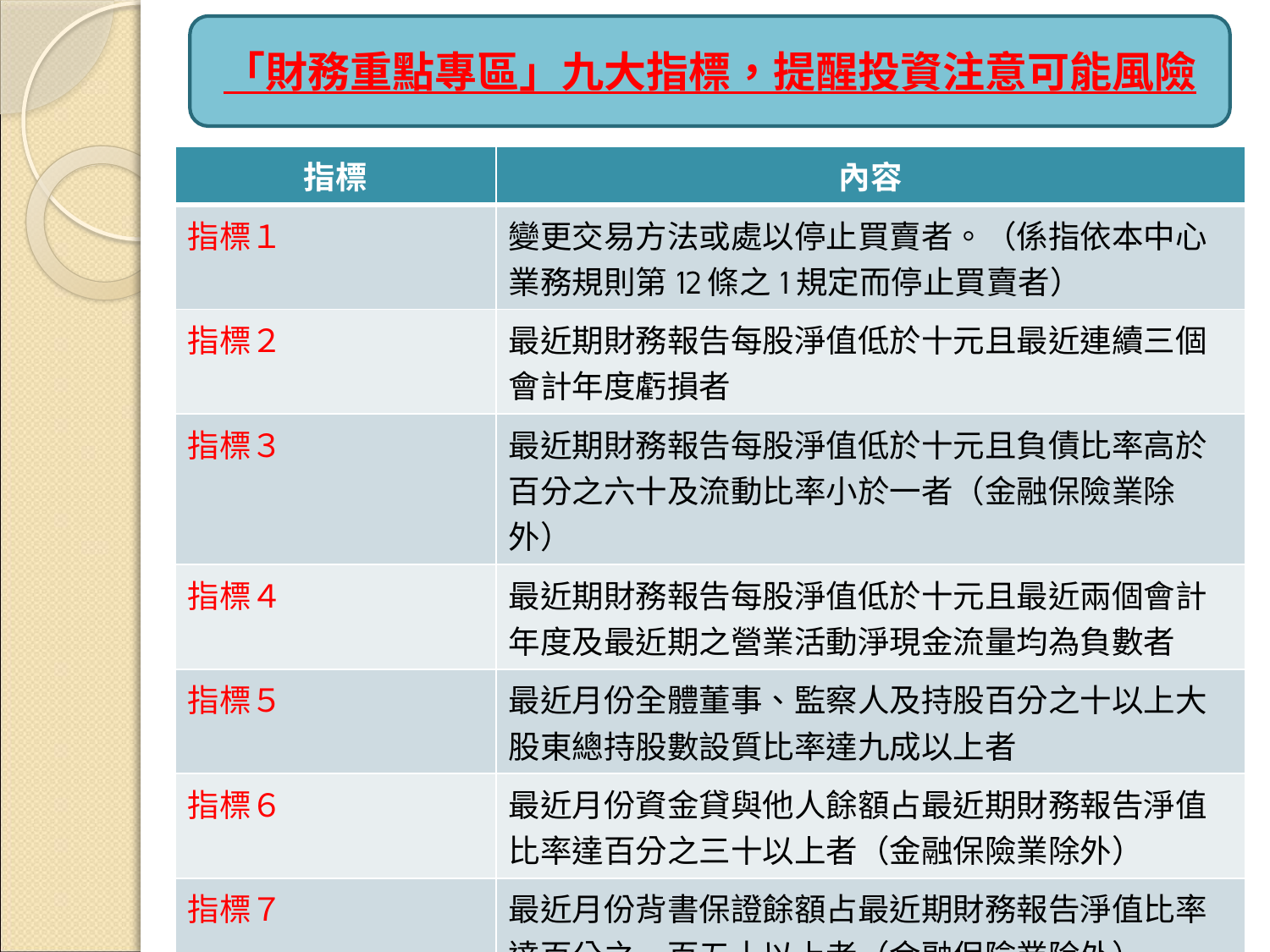

「財務重點專區」九大指標，提醒投資注意可能風險
| 指標 | 內容 |
| --- | --- |
| 指標１ | 變更交易方法或處以停止買賣者。（係指依本中心業務規則第12條之1規定而停止買賣者） |
| 指標２ | 最近期財務報告每股淨值低於十元且最近連續三個會計年度虧損者 |
| 指標３ | 最近期財務報告每股淨值低於十元且負債比率高於百分之六十及流動比率小於一者（金融保險業除外） |
| 指標４ | 最近期財務報告每股淨值低於十元且最近兩個會計年度及最近期之營業活動淨現金流量均為負數者 |
| 指標５ | 最近月份全體董事、監察人及持股百分之十以上大股東總持股數設質比率達九成以上者 |
| 指標６ | 最近月份資金貸與他人餘額占最近期財務報告淨值比率達百分之三十以上者（金融保險業除外） |
| 指標７ | 最近月份背書保證餘額占最近期財務報告淨值比率達百分之一百五十以上者（金融保險業除外） |
| 指標８ | 公司董事或監察人連續三個月持股成數不足者 |